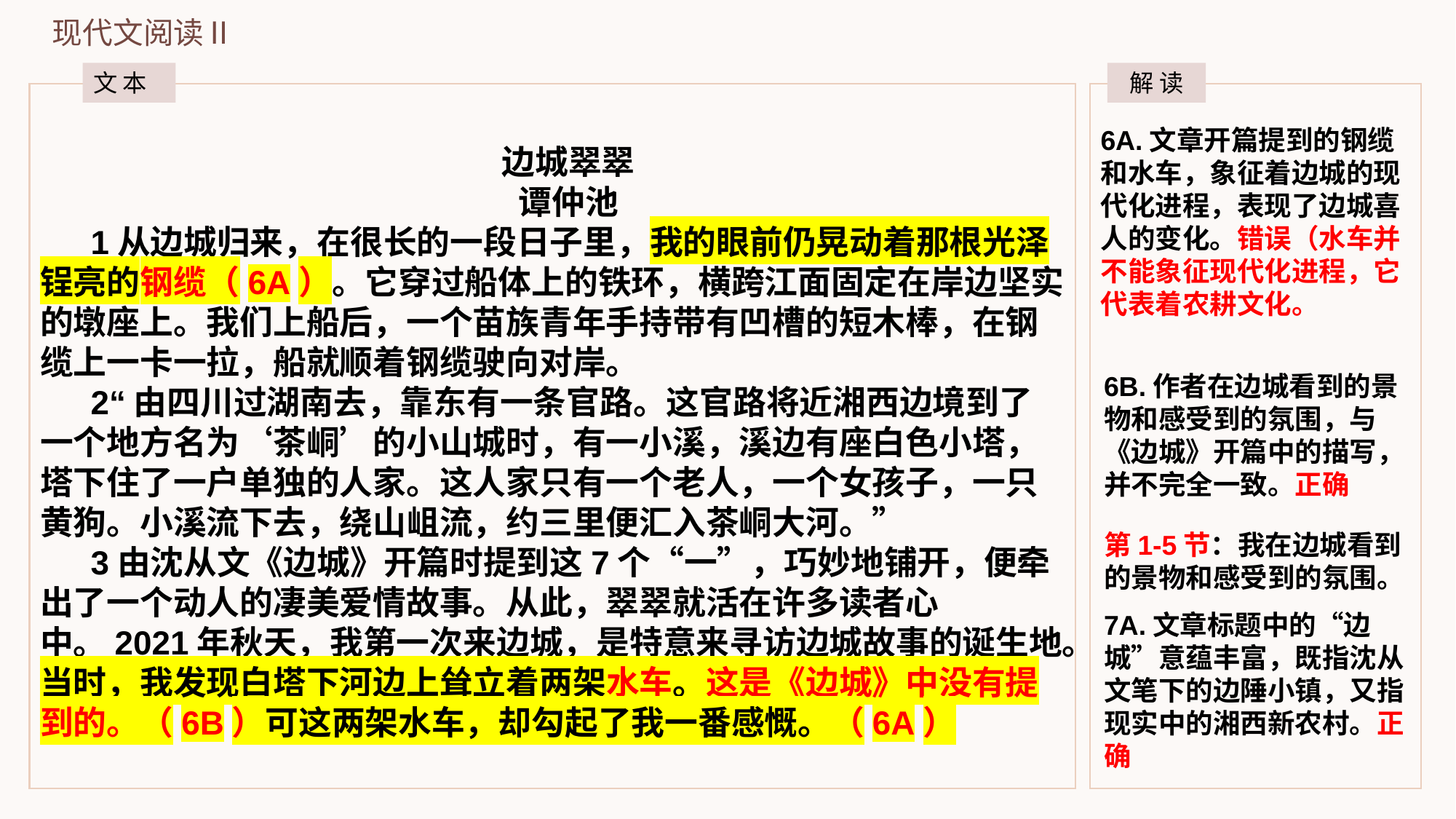

现代文阅读Ⅱ
文 本
解 读

6A.文章开篇提到的钢缆和水车，象征着边城的现代化进程，表现了边城喜人的变化。错误（水车并不能象征现代化进程，它代表着农耕文化。
边城翠翠
谭仲池
  1从边城归来，在很长的一段日子里，我的眼前仍晃动着那根光泽锃亮的钢缆（6A）。它穿过船体上的铁环，横跨江面固定在岸边坚实的墩座上。我们上船后，一个苗族青年手持带有凹槽的短木棒，在钢缆上一卡一拉，船就顺着钢缆驶向对岸。
  2“由四川过湖南去，靠东有一条官路。这官路将近湘西边境到了一个地方名为‘茶峒’的小山城时，有一小溪，溪边有座白色小塔，塔下住了一户单独的人家。这人家只有一个老人，一个女孩子，一只黄狗。小溪流下去，绕山岨流，约三里便汇入茶峒大河。”
  3由沈从文《边城》开篇时提到这7个“一”，巧妙地铺开，便牵出了一个动人的凄美爱情故事。从此，翠翠就活在许多读者心中。2021年秋天，我第一次来边城，是特意来寻访边城故事的诞生地。当时，我发现白塔下河边上耸立着两架水车。这是《边城》中没有提到的。（6B）可这两架水车，却勾起了我一番感慨。（6A）
6B.作者在边城看到的景物和感受到的氛围，与《边城》开篇中的描写，并不完全一致。正确
第1-5节：我在边城看到的景物和感受到的氛围。
7A.文章标题中的“边城”意蕴丰富，既指沈从文笔下的边陲小镇，又指现实中的湘西新农村。正确